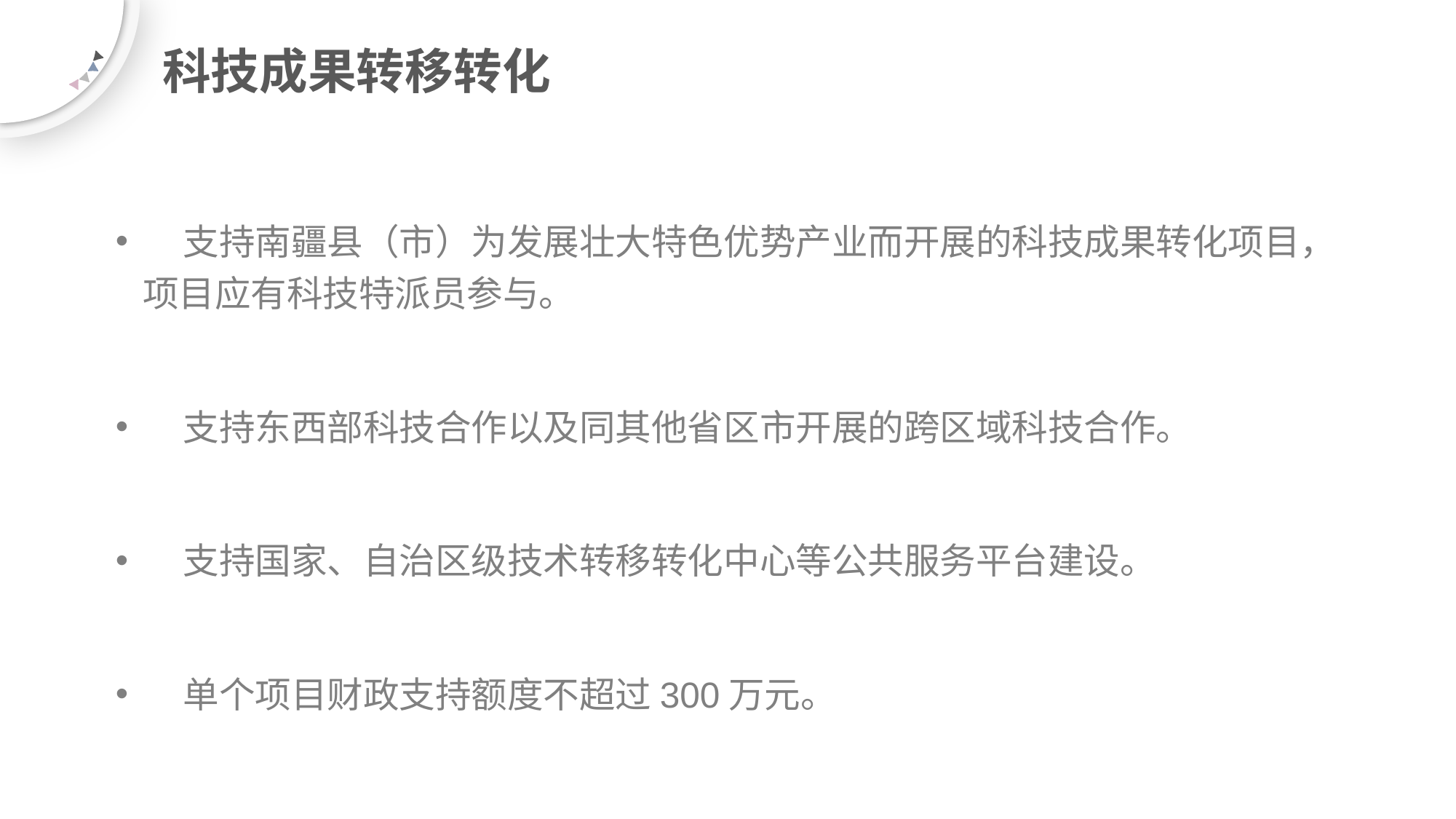

# 科技成果转移转化
    支持南疆县（市）为发展壮大特色优势产业而开展的科技成果转化项目，项目应有科技特派员参与。

    支持东西部科技合作以及同其他省区市开展的跨区域科技合作。

    支持国家、自治区级技术转移转化中心等公共服务平台建设。

    单个项目财政支持额度不超过300万元。